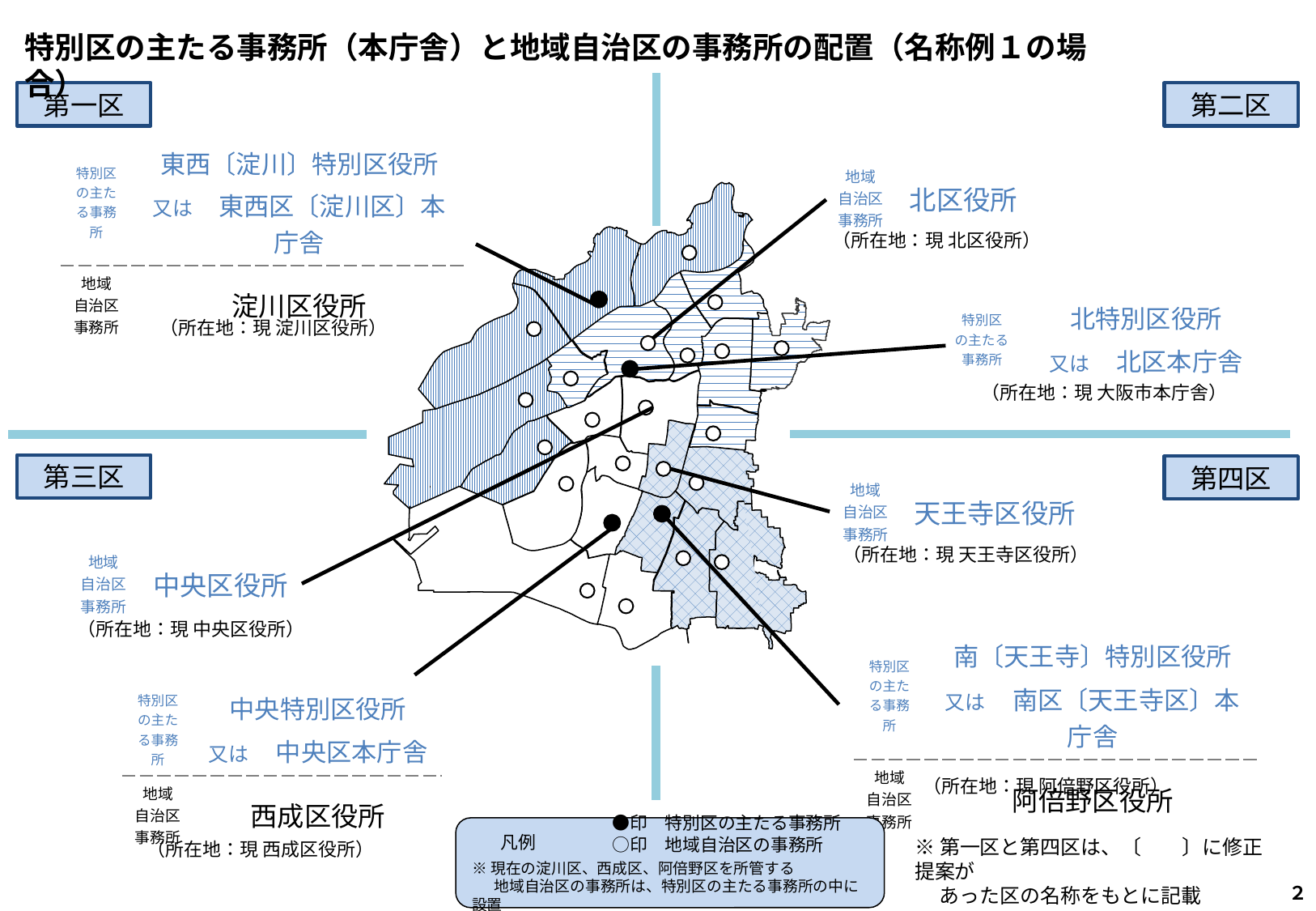

特別区の主たる事務所（本庁舎）と地域自治区の事務所の配置（名称例１の場合）
第一区
第二区
| 特別区の主たる事務所 | 東西〔淀川〕特別区役所 又は　東西区〔淀川区〕本庁舎 |
| --- | --- |
| 地域 自治区 事務所 | 淀川区役所 |

| 地域 自治区 事務所 | 北区役所 |
| --- | --- |

（所在地：現 北区役所）

東淀川区

| 特別区 の主たる 事務所 | 北特別区役所 又は　北区本庁舎 |
| --- | --- |
（所在地：現 淀川区役所）

（所在地：現 大阪市本庁舎）

第三区
第四区

| 地域 自治区 事務所 | 天王寺区役所 |
| --- | --- |
（所在地：現 天王寺区役所）

| 地域 自治区 事務所 | 中央区役所 |
| --- | --- |
（所在地：現 中央区役所）

| 特別区の主たる事務所 | 南〔天王寺〕特別区役所 又は　南区〔天王寺区〕本庁舎 |
| --- | --- |
| 地域 自治区 事務所 | 阿倍野区役所 |

| 特別区の主たる事務所 | 中央特別区役所 又は　中央区本庁舎 |
| --- | --- |
| 地域 自治区 事務所 | 西成区役所 |
（所在地：現 阿倍野区役所）
　　　　　　　　●印　特別区の主たる事務所
　　　　　　　　○印　地域自治区の事務所

※現在の淀川区、西成区、阿倍野区を所管する
 　地域自治区の事務所は、特別区の主たる事務所の中に設置
凡例
（所在地：現 西成区役所）
※第一区と第四区は、〔　　〕に修正提案が
　 あった区の名称をもとに記載
２